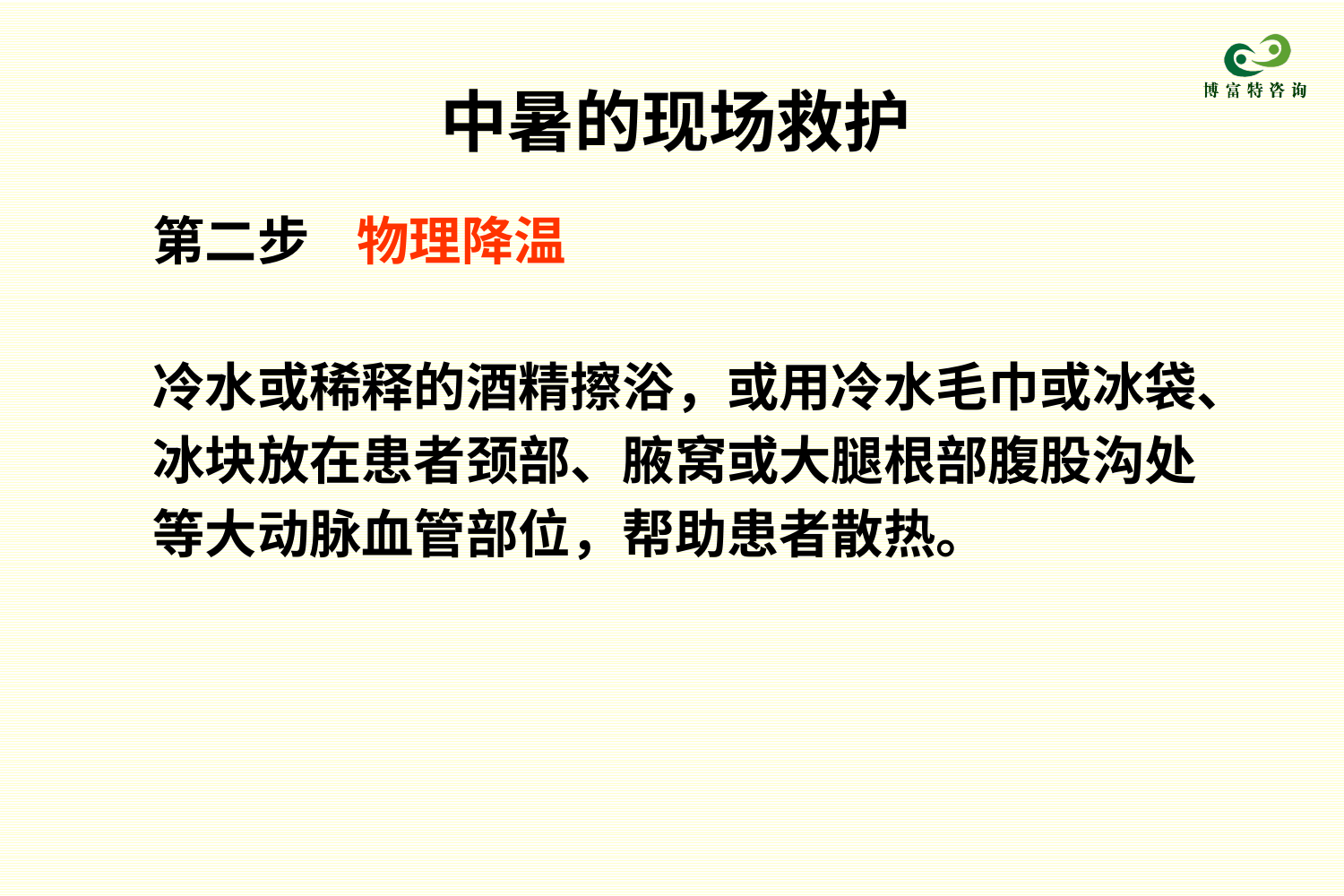

# 中暑的现场救护
      第二步    物理降温

      冷水或稀释的酒精擦浴，或用冷水毛巾或冰袋、
      冰块放在患者颈部、腋窝或大腿根部腹股沟处
      等大动脉血管部位，帮助患者散热。

8